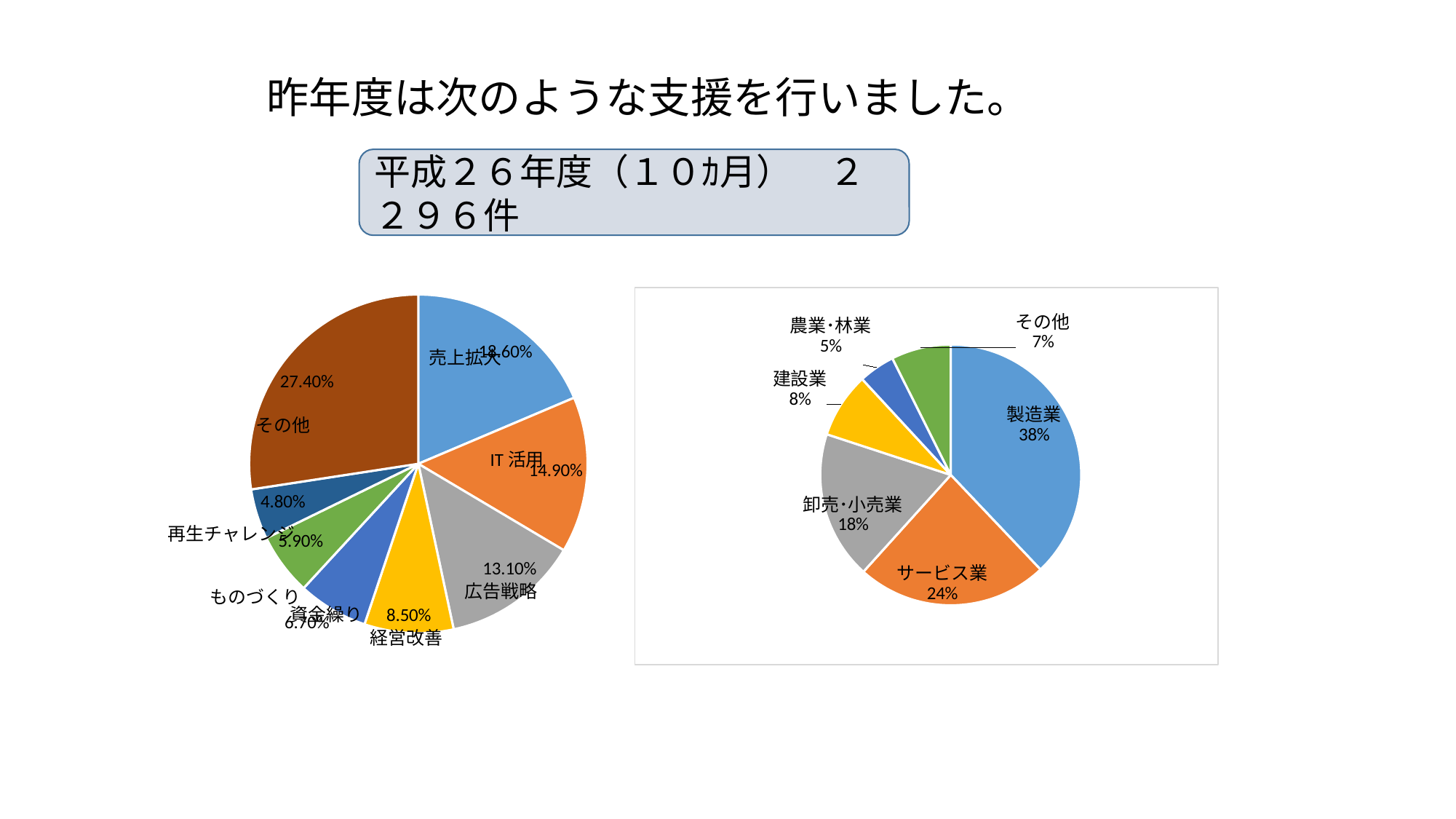

平成２６年度（１０ｶ月）　２２９６件

### Chart

| Category |  |
|---|---|
| 製造業 | 0.38 |
| サービス業 | 0.238 |
| 卸売･小売業 | 0.184 |
| 建設業 | 0.081 |
| 農業･林業 | 0.045 |
| その他 | 0.074 |

### Chart

| Category |  |
|---|---|
売上拡大
その他
IT活用
再生チャレンジ
広告戦略
ものづくり
資金繰り
経営改善
昨年度は次のような支援を行いました。